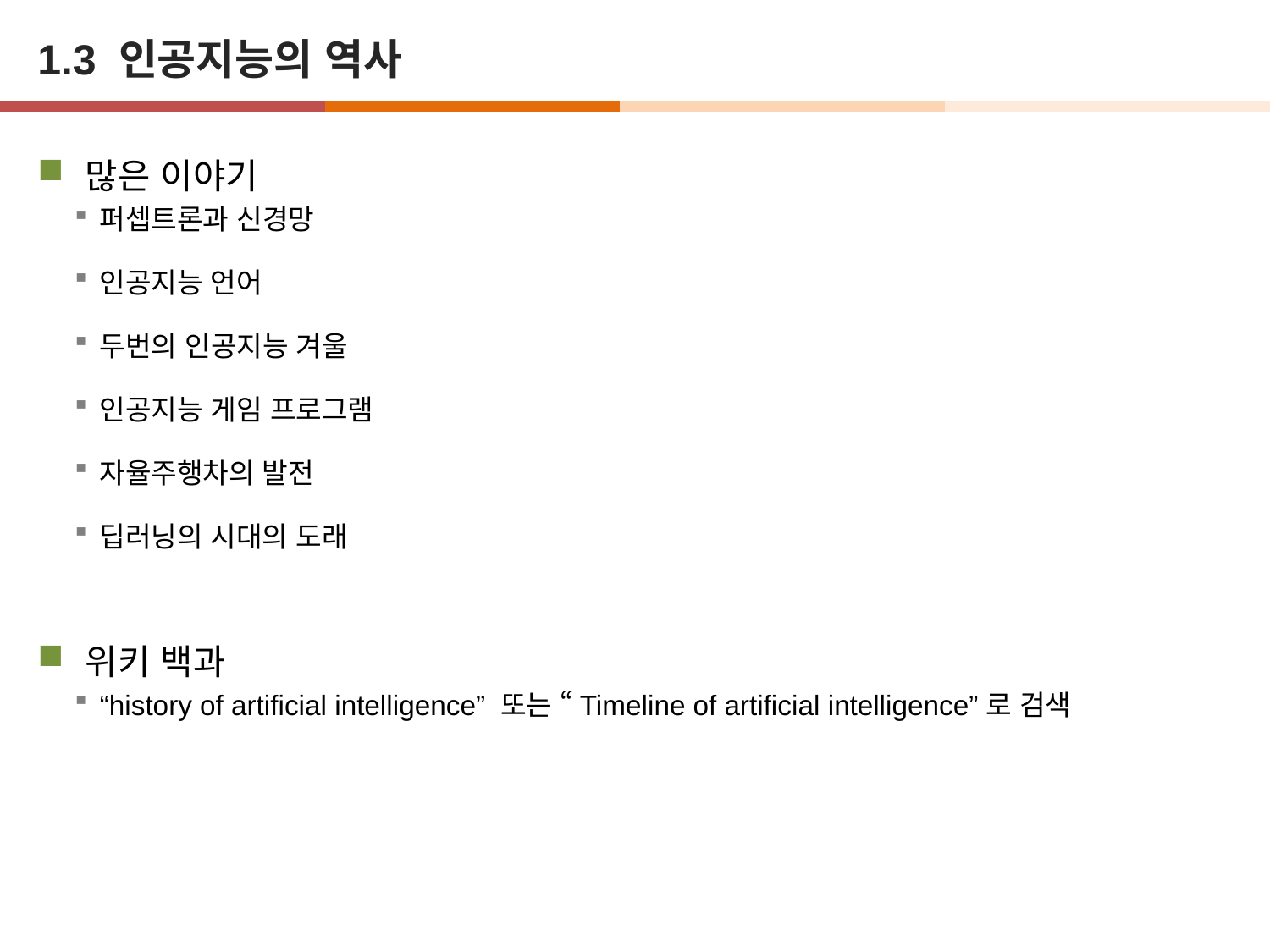

# 1.3 인공지능의 역사
많은 이야기
퍼셉트론과 신경망
인공지능 언어
두번의 인공지능 겨울
인공지능 게임 프로그램
자율주행차의 발전
딥러닝의 시대의 도래

위키 백과
“history of artificial intelligence” 또는 “Timeline of artificial intelligence”로 검색